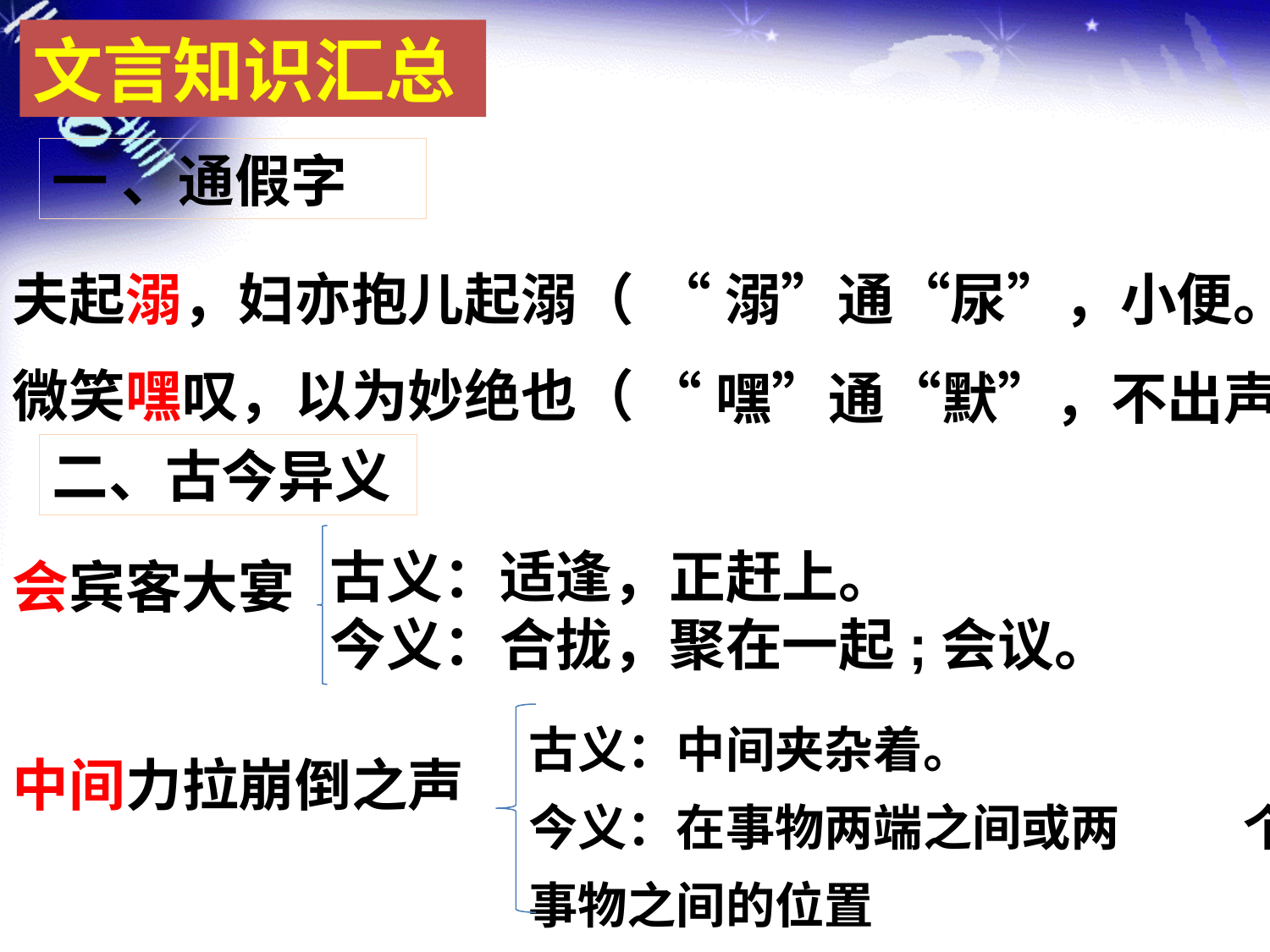

文言知识汇总
一 、通假字
夫起溺，妇亦抱儿起溺（
微笑嘿叹，以为妙绝也（
“溺”通“尿”，小便。
“嘿”通“默”，不出声。）
二、古今异义

古义：适逢，正赶上。
今义：合拢，聚在一起;会议。
会宾客大宴
古义：中间夹杂着。
今义：在事物两端之间或两           个事物之间的位置

中间力拉崩倒之声